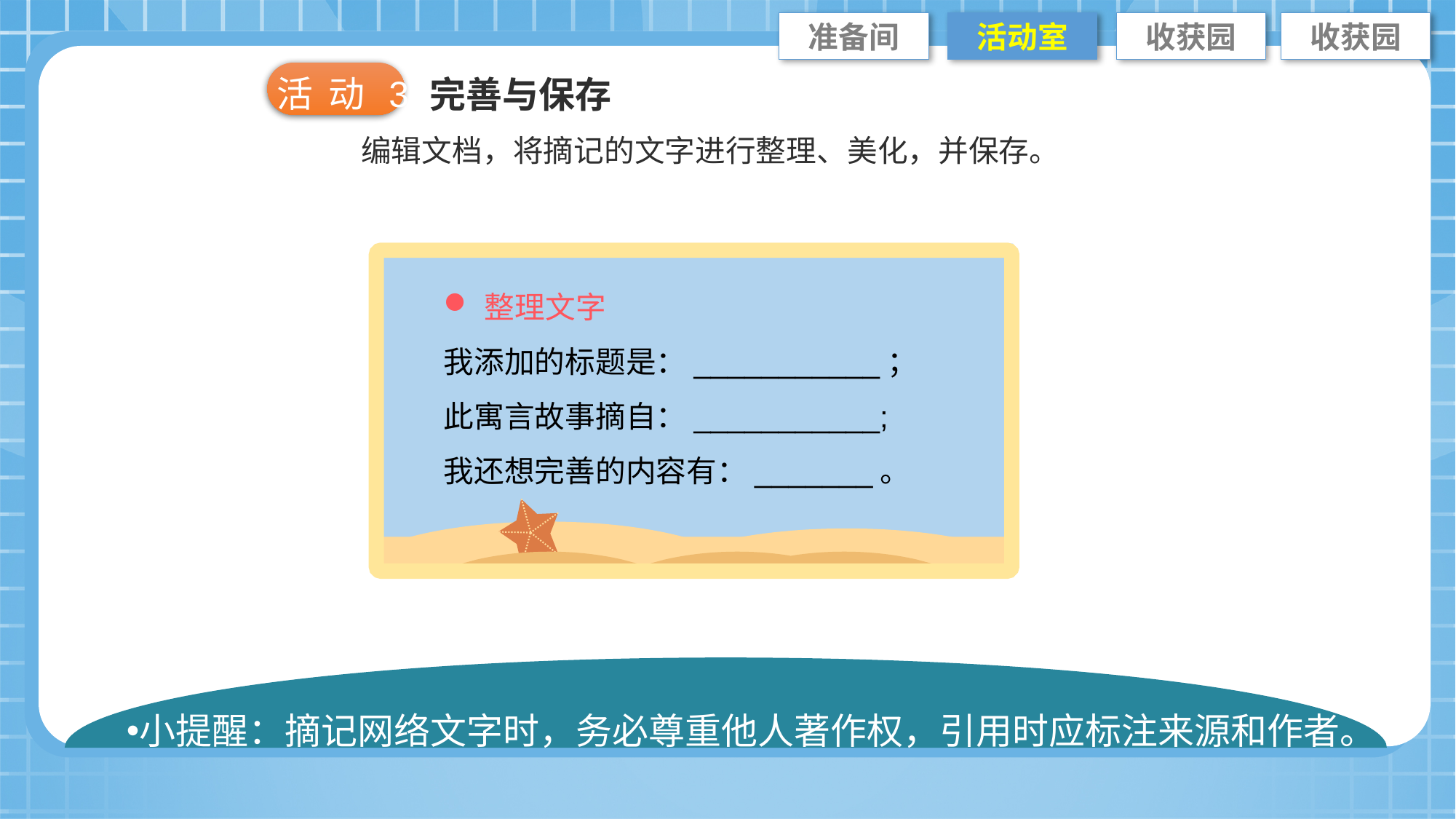

准备间
活动室
收获园
收获园

活动３
活动3
项目实施

完善与保存
编辑文档，将摘记的文字进行整理、美化，并保存。

整理文字
我添加的标题是：___________；
此寓言故事摘自：___________;
我还想完善的内容有：_______。

小提醒：摘记网络文字时，务必尊重他人著作权，引用时应标注来源和作者。